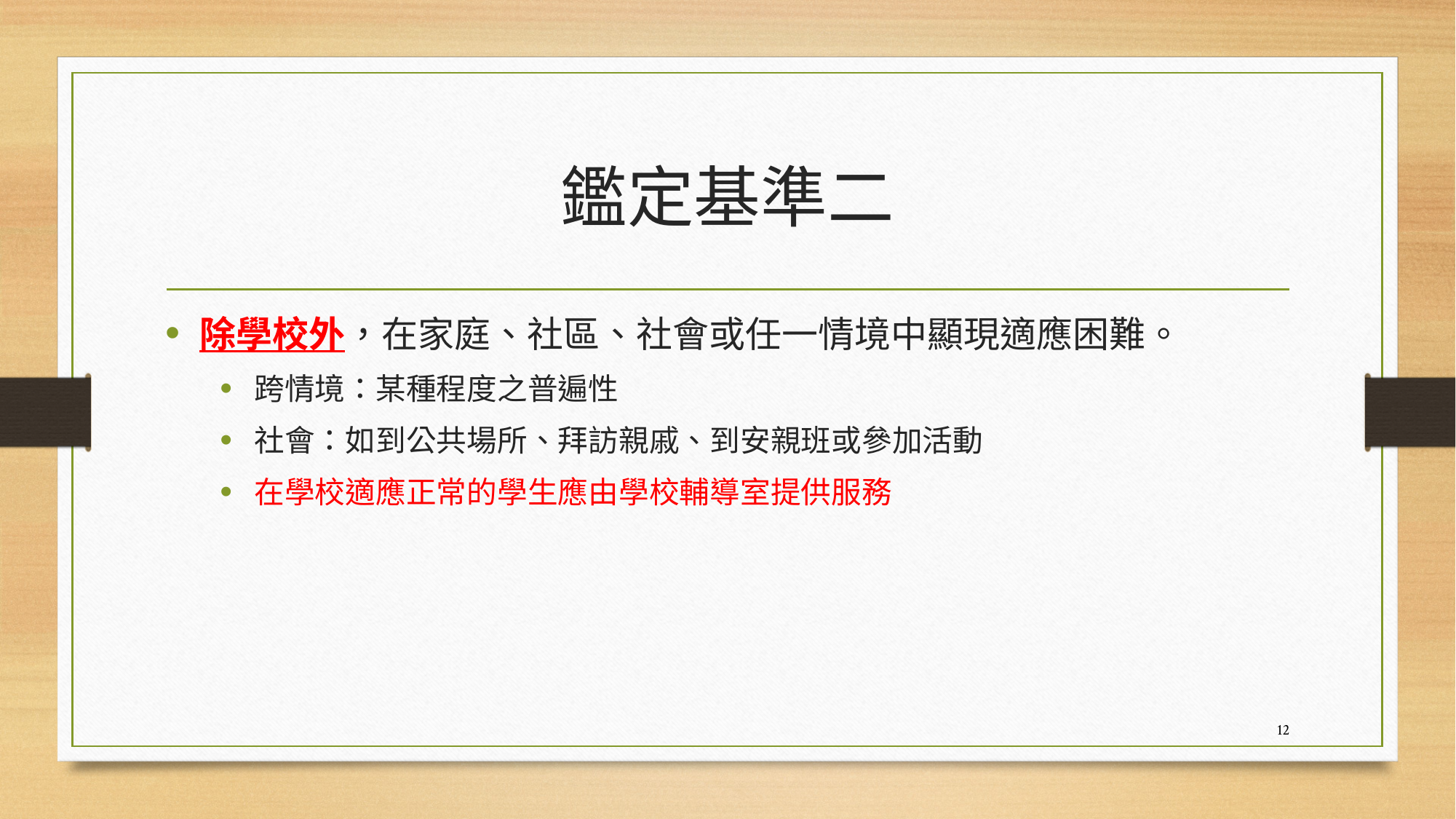

# 鑑定基準二
除學校外，在家庭、社區、社會或任一情境中顯現適應困難。
跨情境：某種程度之普遍性
社會：如到公共場所、拜訪親戚、到安親班或參加活動
在學校適應正常的學生應由學校輔導室提供服務

12